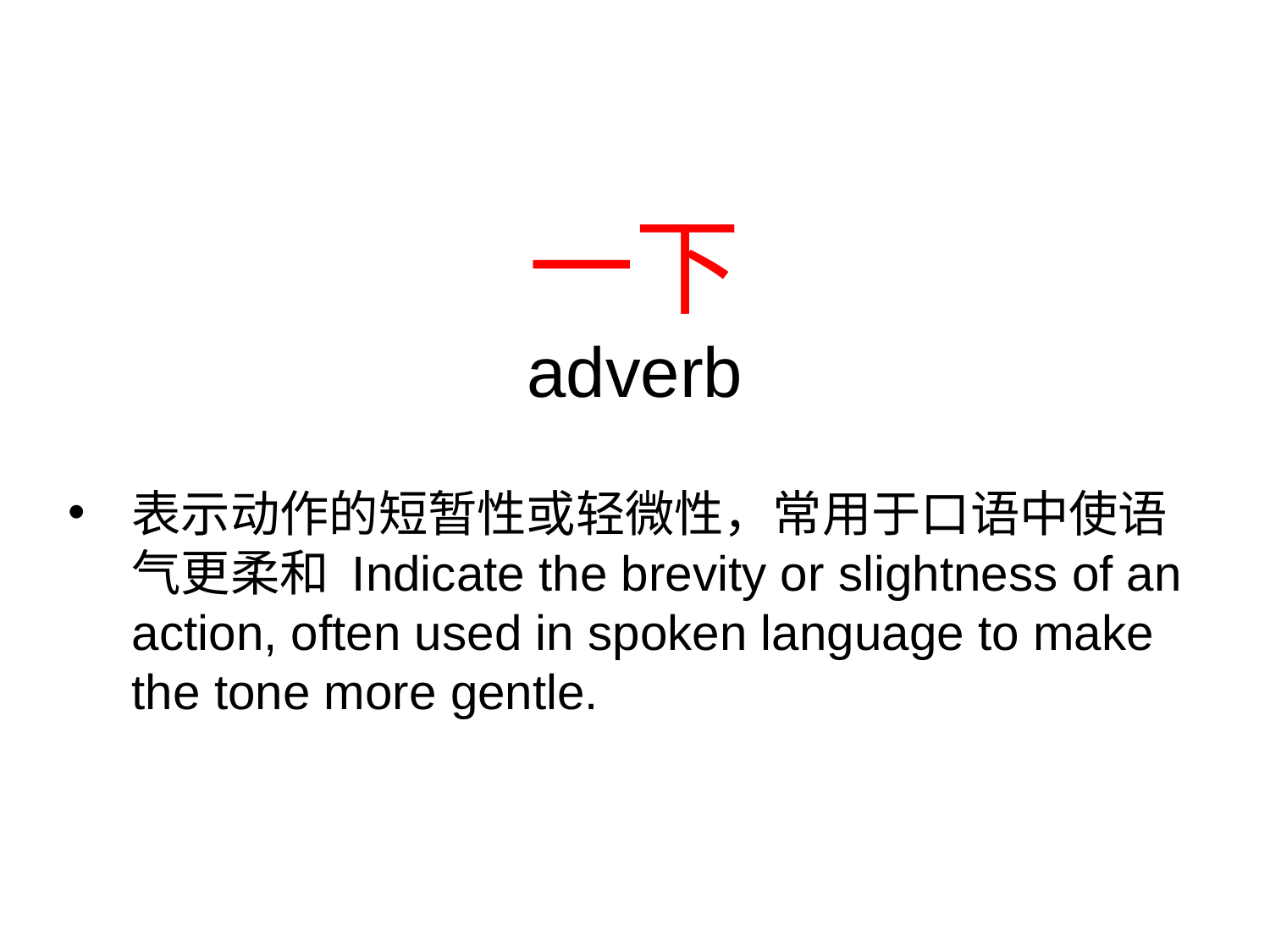

# 一下 adverb
表示动作的短暂性或轻微性，常用于口语中使语气更柔和 Indicate the brevity or slightness of an action, often used in spoken language to make the tone more gentle.